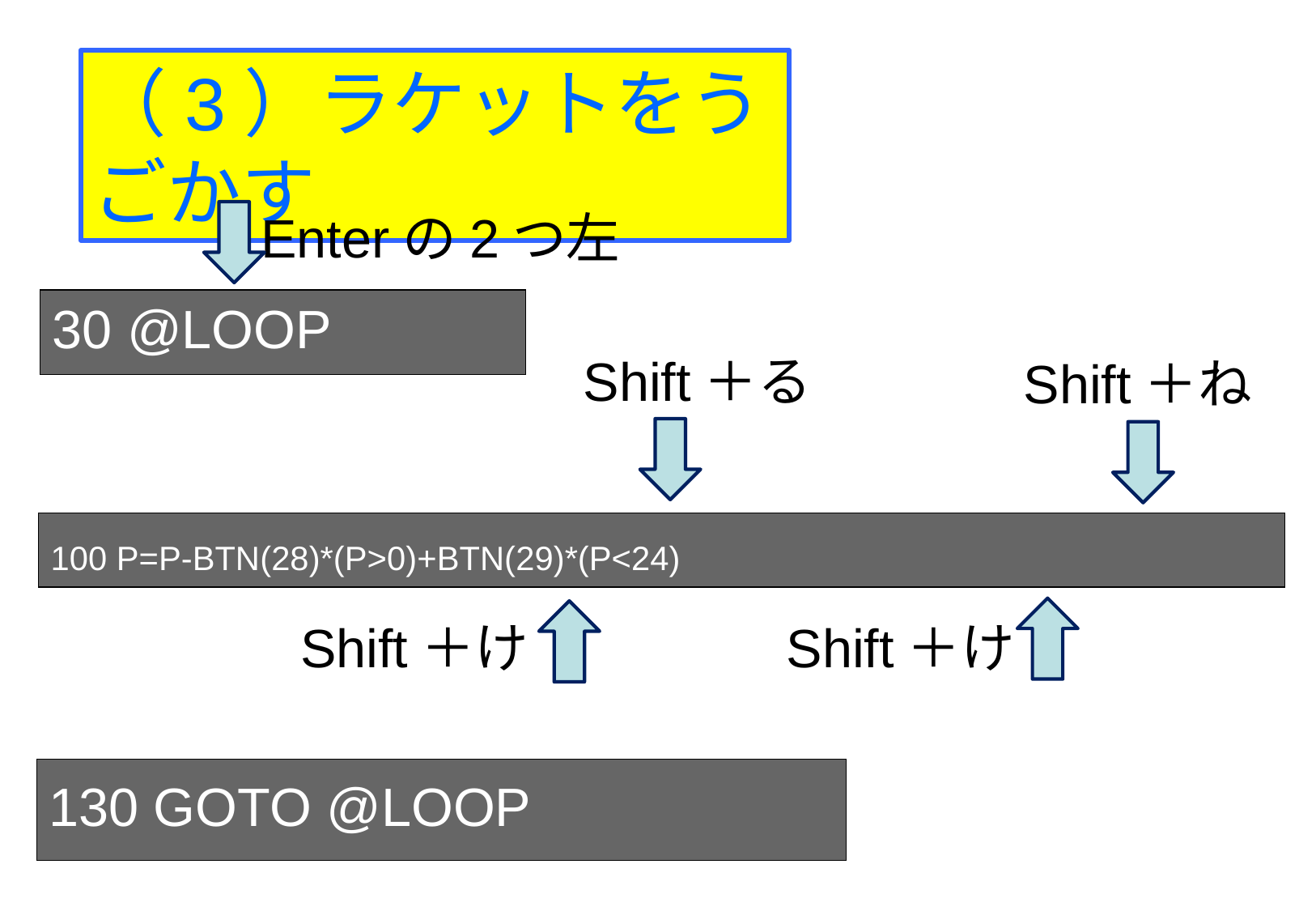

（3）ラケットをうごかす
Enterの2つ左

30 @LOOP
Shift＋る
Shift＋ね

100 P=P-BTN(28)*(P>0)+BTN(29)*(P<24)

Shift＋け
Shift＋け
130 GOTO @LOOP